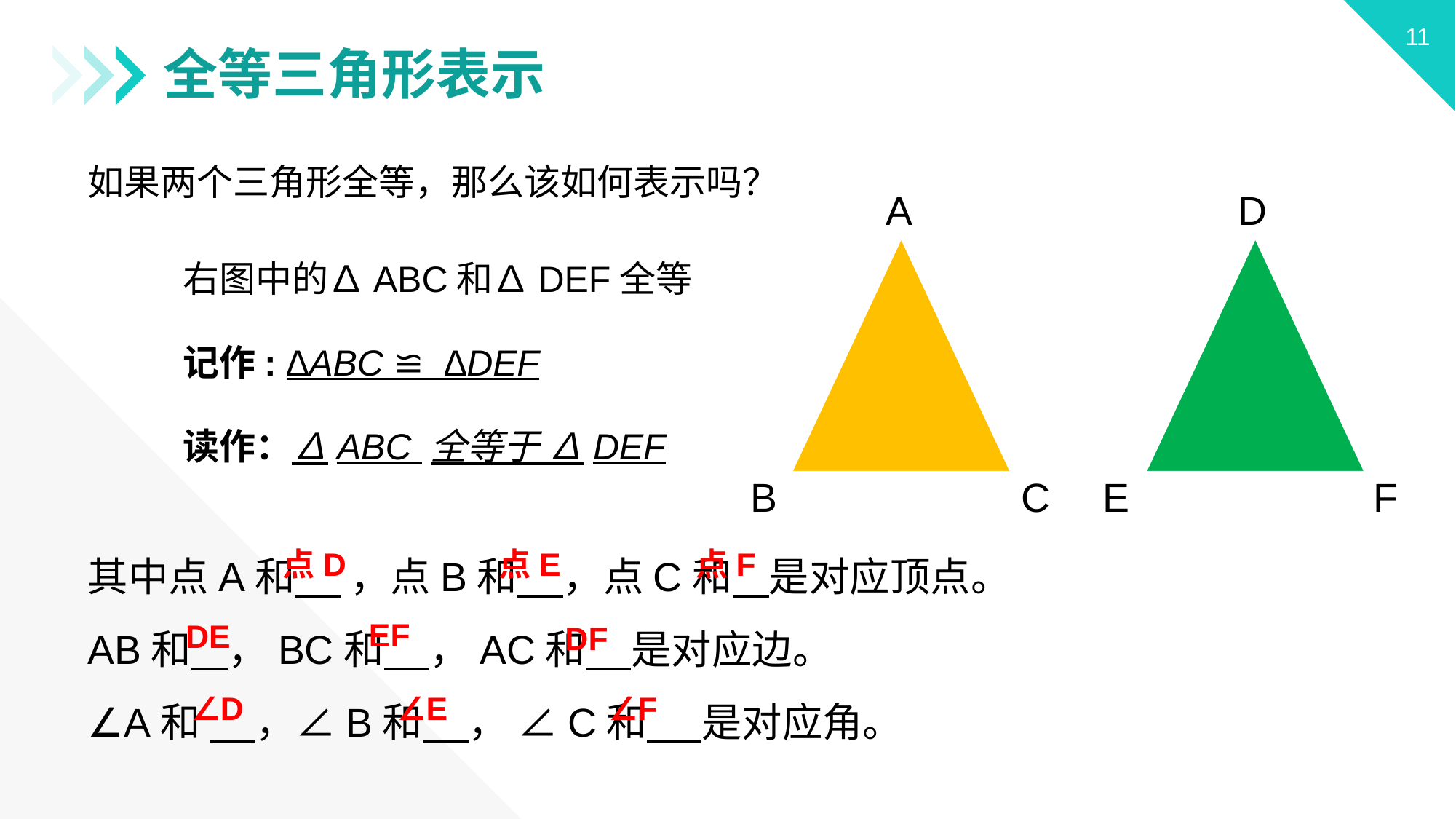

全等三角形表示
如果两个三角形全等，那么该如何表示吗？
A
B
C
D
E
F
右图中的∆ABC和∆DEF全等
记作: ∆ABC ≌  ∆DEF
读作：∆ABC 全等于 ∆DEF

其中点A和      ，点B和     ，点C和    是对应顶点。
AB和    ，BC和     ，AC和     是对应边。
∠A和      ，∠B和     ， ∠C和      是对应角。
点F
点D
点E
EF
DE
DF
∠D
∠F
∠E